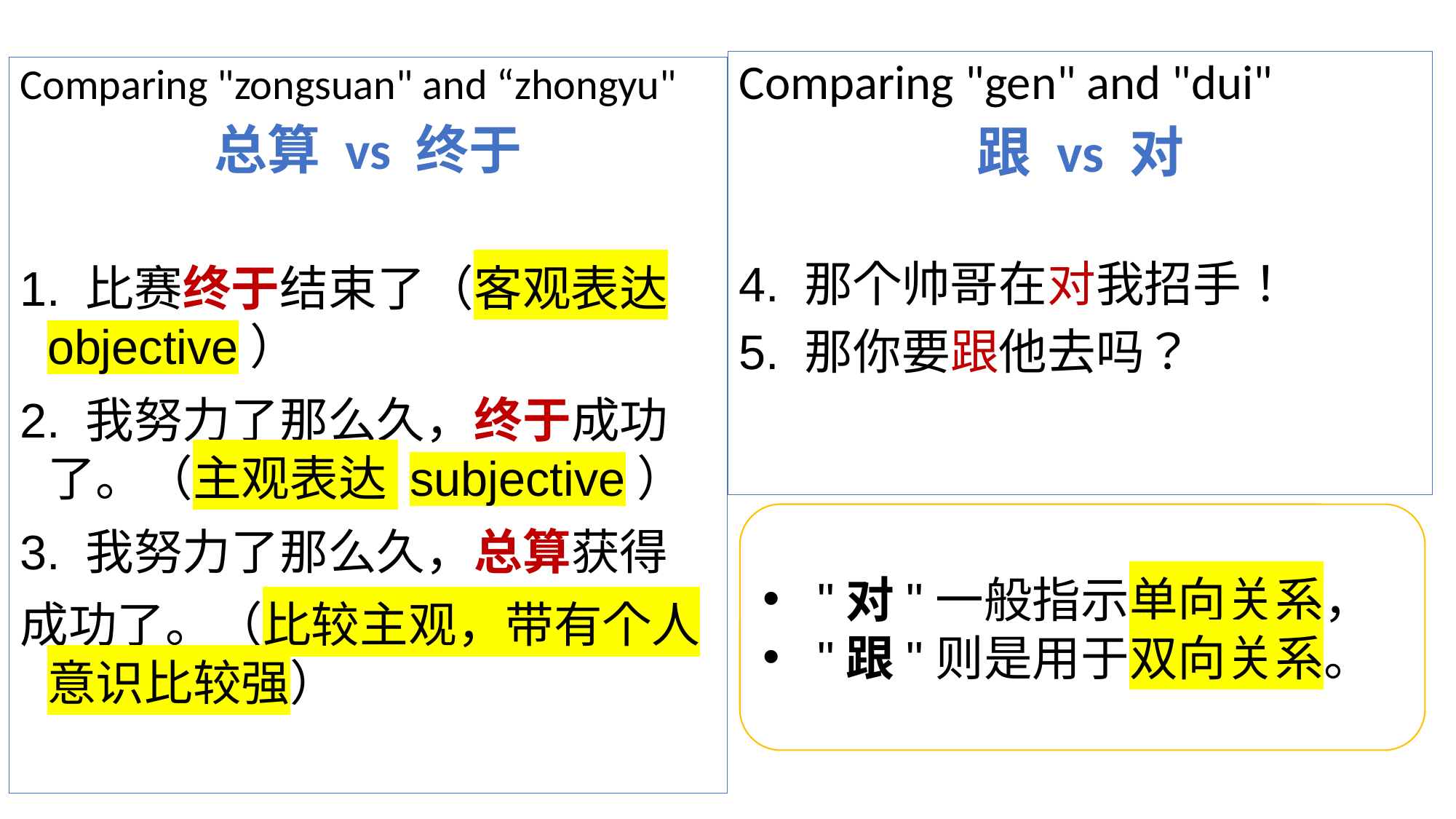

Comparing "gen" and "dui"
跟 vs 对

4. 那个帅哥在对我招手！
5. 那你要跟他去吗？

Comparing "zongsuan" and “zhongyu"
总算 vs 终于

1. 比赛终于结束了（客观表达objective）
2. 我努力了那么久，终于成功了。（主观表达 subjective）
3. 我努力了那么久，总算获得
成功了。（比较主观，带有个人意识比较强）

"对"一般指示单向关系，
"跟"则是用于双向关系。